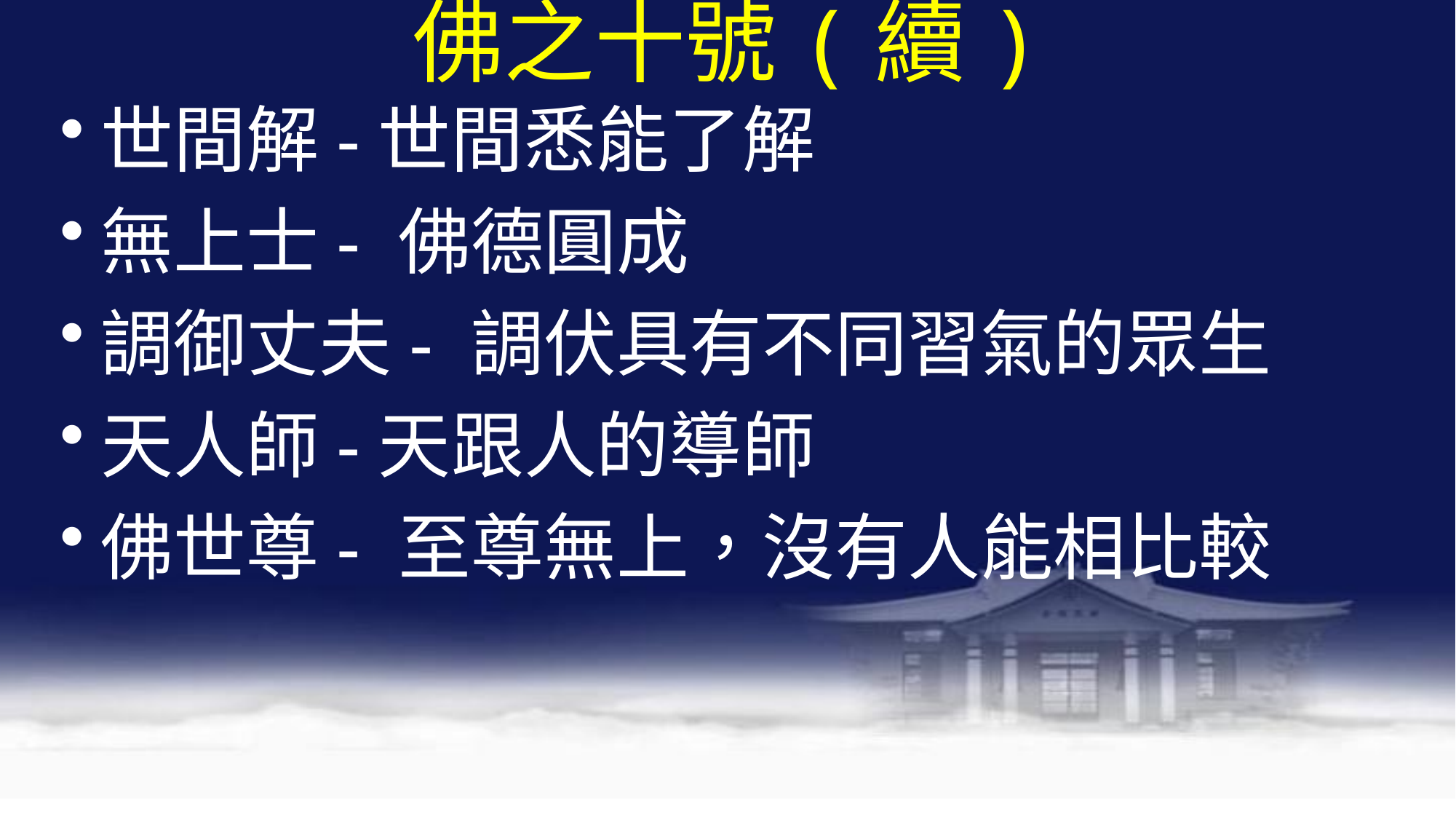

# 佛之十號(續)
世間解-世間悉能了解
無上士- 佛德圓成
調御丈夫- 調伏具有不同習氣的眾生
天人師-天跟人的導師
佛世尊- 至尊無上，沒有人能相比較